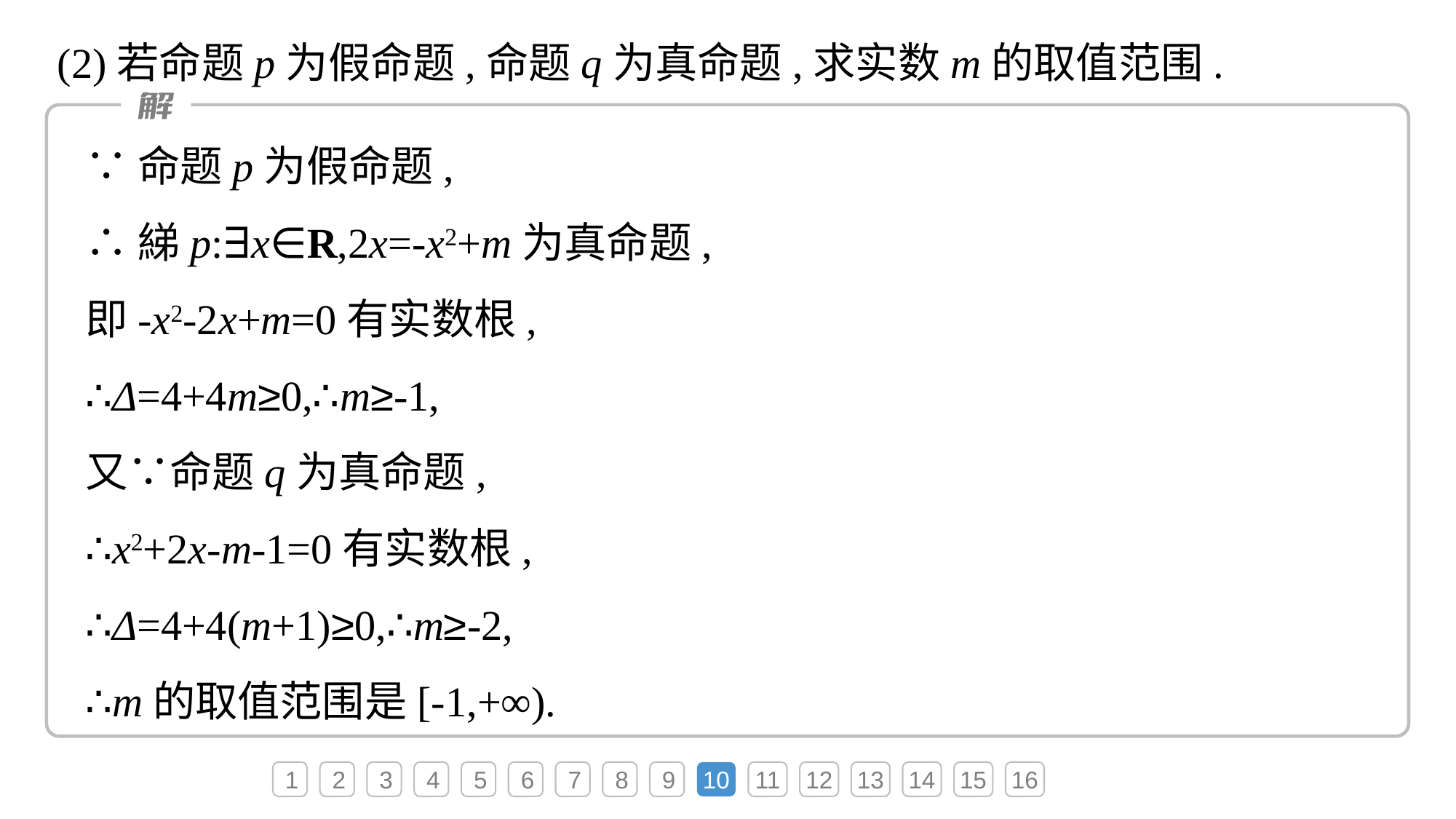

(2)若命题p为假命题,命题q为真命题,求实数m的取值范围.

∵命题p为假命题,
∴綈p:∃x∈R,2x=-x2+m为真命题,
即-x2-2x+m=0有实数根,
∴Δ=4+4m≥0,∴m≥-1,
又∵命题q为真命题,
∴x2+2x-m-1=0有实数根,
∴Δ=4+4(m+1)≥0,∴m≥-2,
∴m的取值范围是[-1,+∞).
1
2
3
4
5
6
7
8
9
10
11
12
13
14
15
16